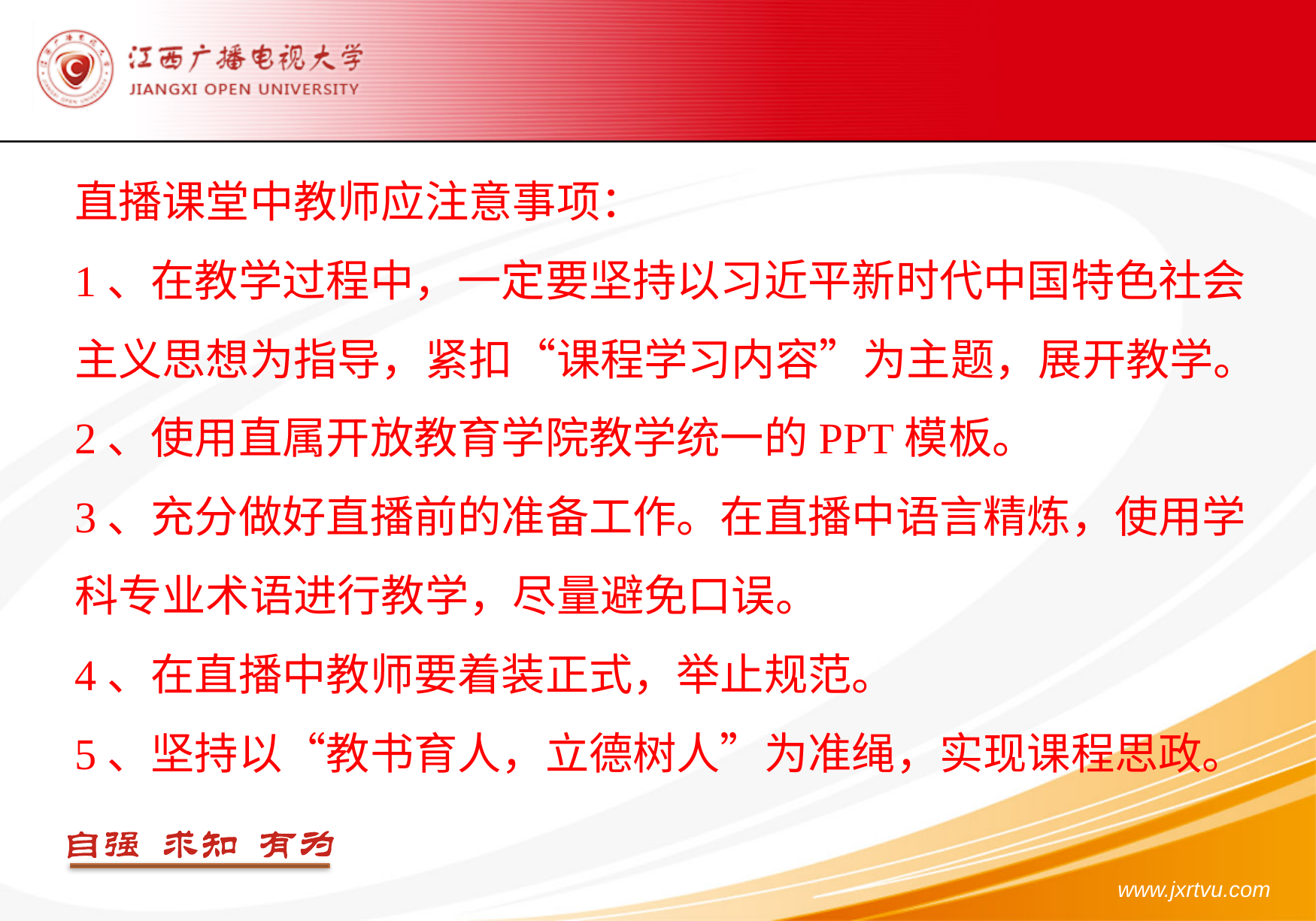

#
直播课堂中教师应注意事项：
1、在教学过程中，一定要坚持以习近平新时代中国特色社会主义思想为指导，紧扣“课程学习内容”为主题，展开教学。
2、使用直属开放教育学院教学统一的PPT模板。
3、充分做好直播前的准备工作。在直播中语言精炼，使用学科专业术语进行教学，尽量避免口误。
4、在直播中教师要着装正式，举止规范。
5、坚持以“教书育人，立德树人”为准绳，实现课程思政。